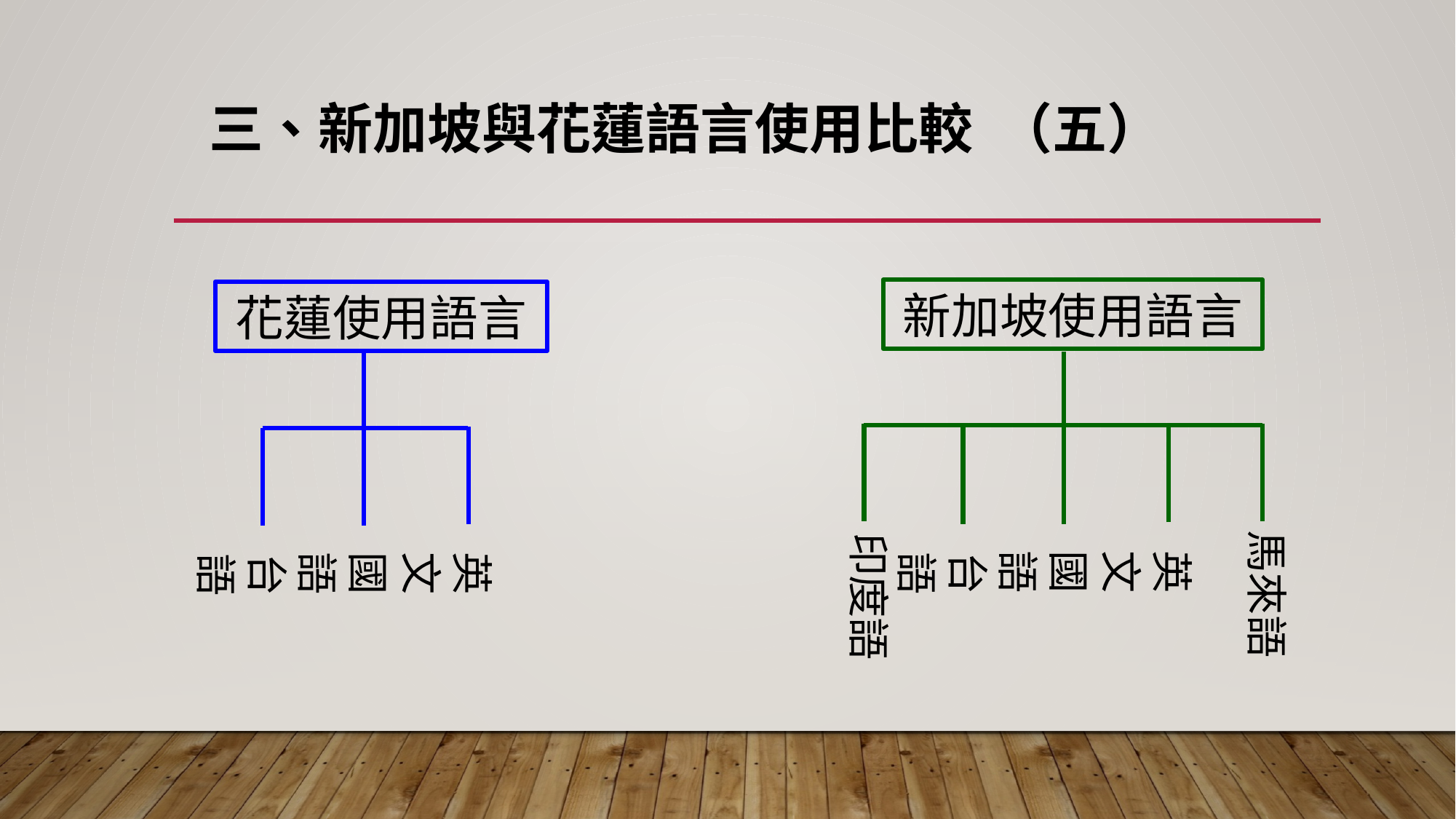

# 三、新加坡與花蓮語言使用比較  （五）
新加坡使用語言
花蓮使用語言
馬來語
印度語
國語
英文
國語
英文
台語
台語